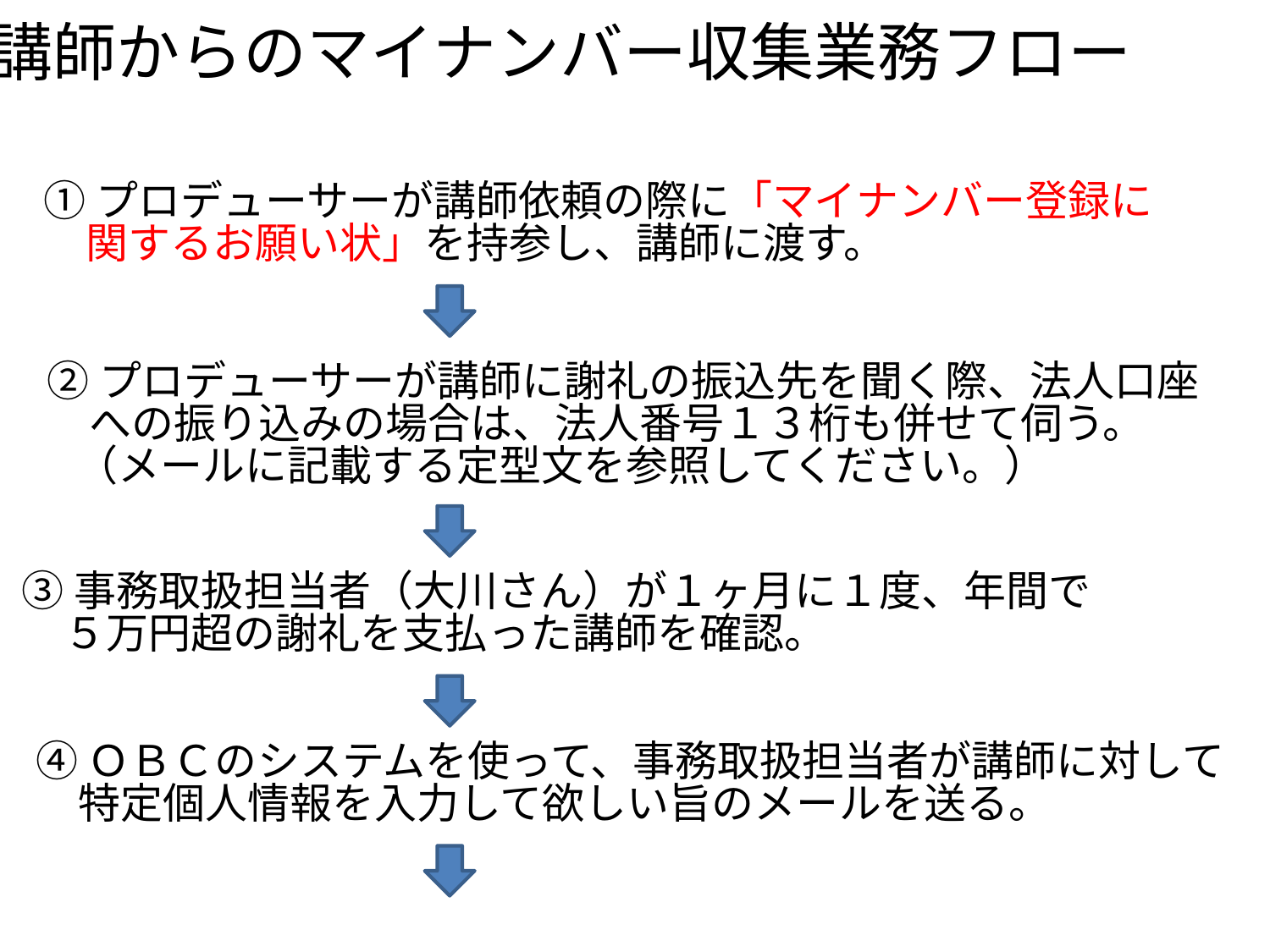

講師からのマイナンバー収集業務フロー
①プロデューサーが講師依頼の際に「マイナンバー登録に
　関するお願い状」を持参し、講師に渡す。

②プロデューサーが講師に謝礼の振込先を聞く際、法人口座
　への振り込みの場合は、法人番号１３桁も併せて伺う。
  （メールに記載する定型文を参照してください。）

③事務取扱担当者（大川さん）が１ヶ月に１度、年間で
　５万円超の謝礼を支払った講師を確認。

④ＯＢＣのシステムを使って、事務取扱担当者が講師に対して
　特定個人情報を入力して欲しい旨のメールを送る。